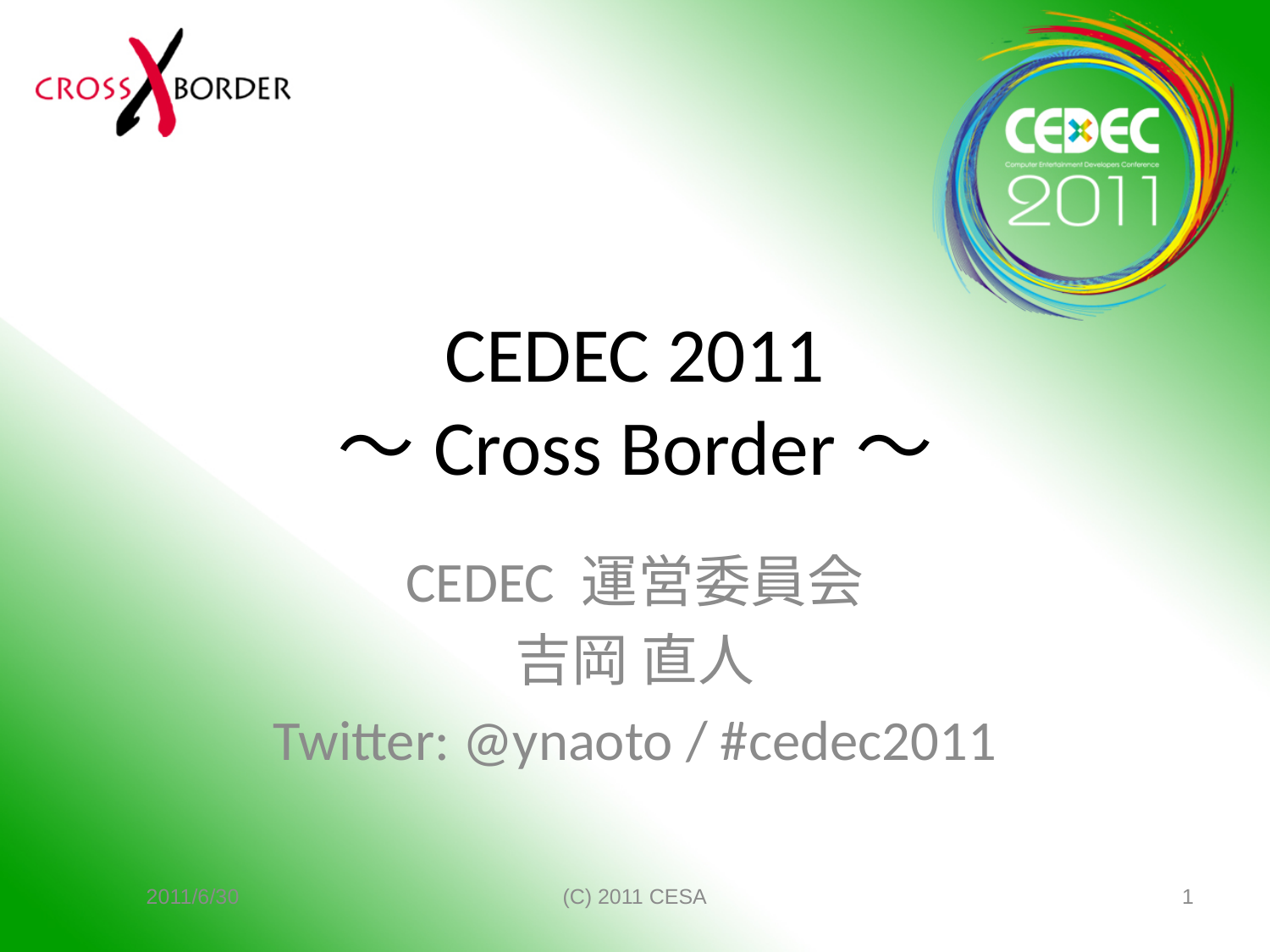

# CEDEC 2011 ～Cross Border～
CEDEC 運営委員会
吉岡 直人
Twitter: @ynaoto / #cedec2011
2011/6/30
(C) 2011 CESA
1